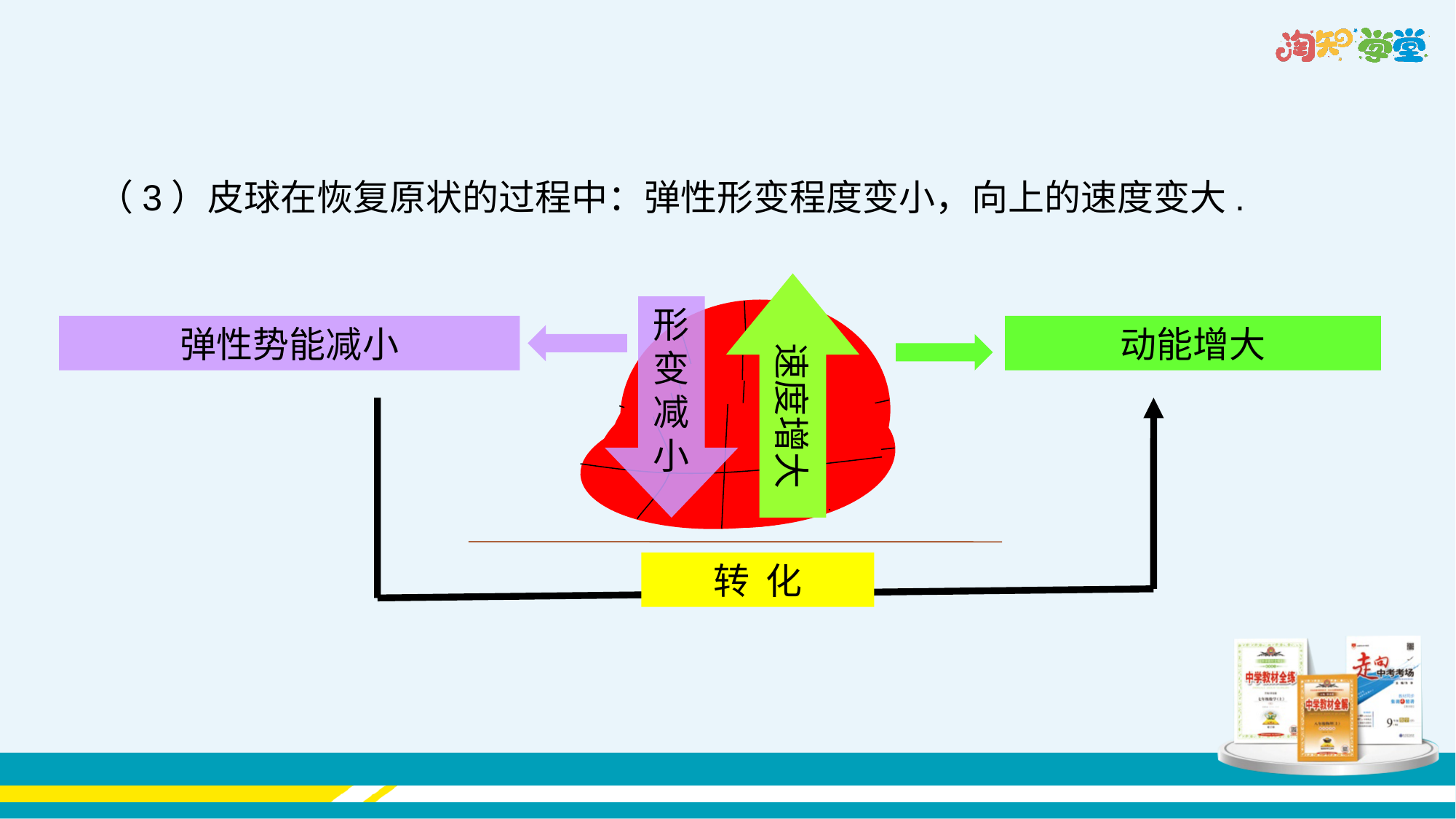

（3）皮球在恢复原状的过程中：弹性形变程度变小，向上的速度变大.
速度增大
形变减小

弹性势能减小
动能增大

转  化